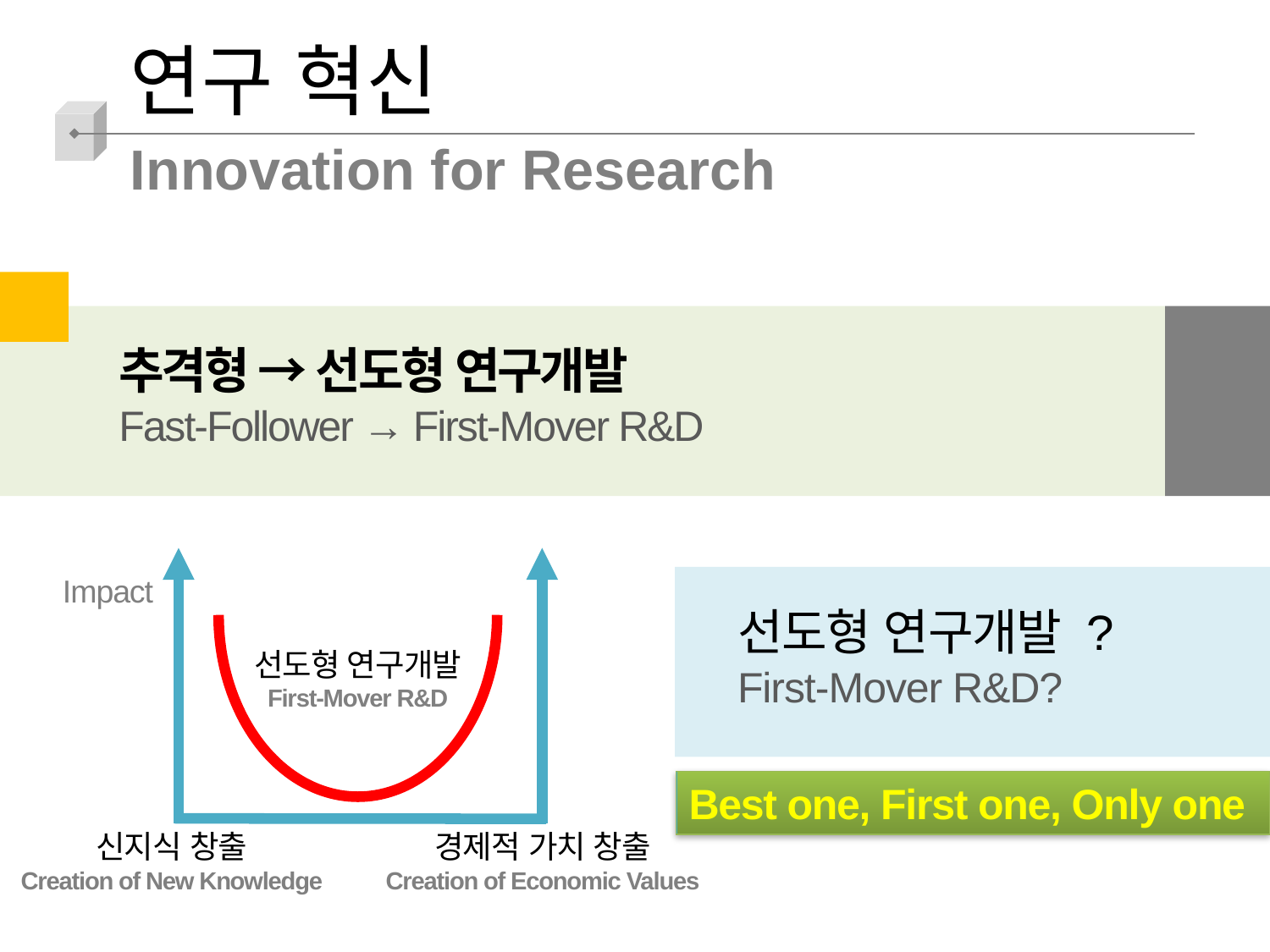

연구 혁신

Innovation for Research

추격형 → 선도형 연구개발
Fast-Follower → First-Mover R&D
Impact

선도형 연구개발
First-Mover R&D
신지식 창출
Creation of New Knowledge
경제적 가치 창출
Creation of Economic Values

선도형 연구개발 ?
First-Mover R&D?
Best one, First one, Only one